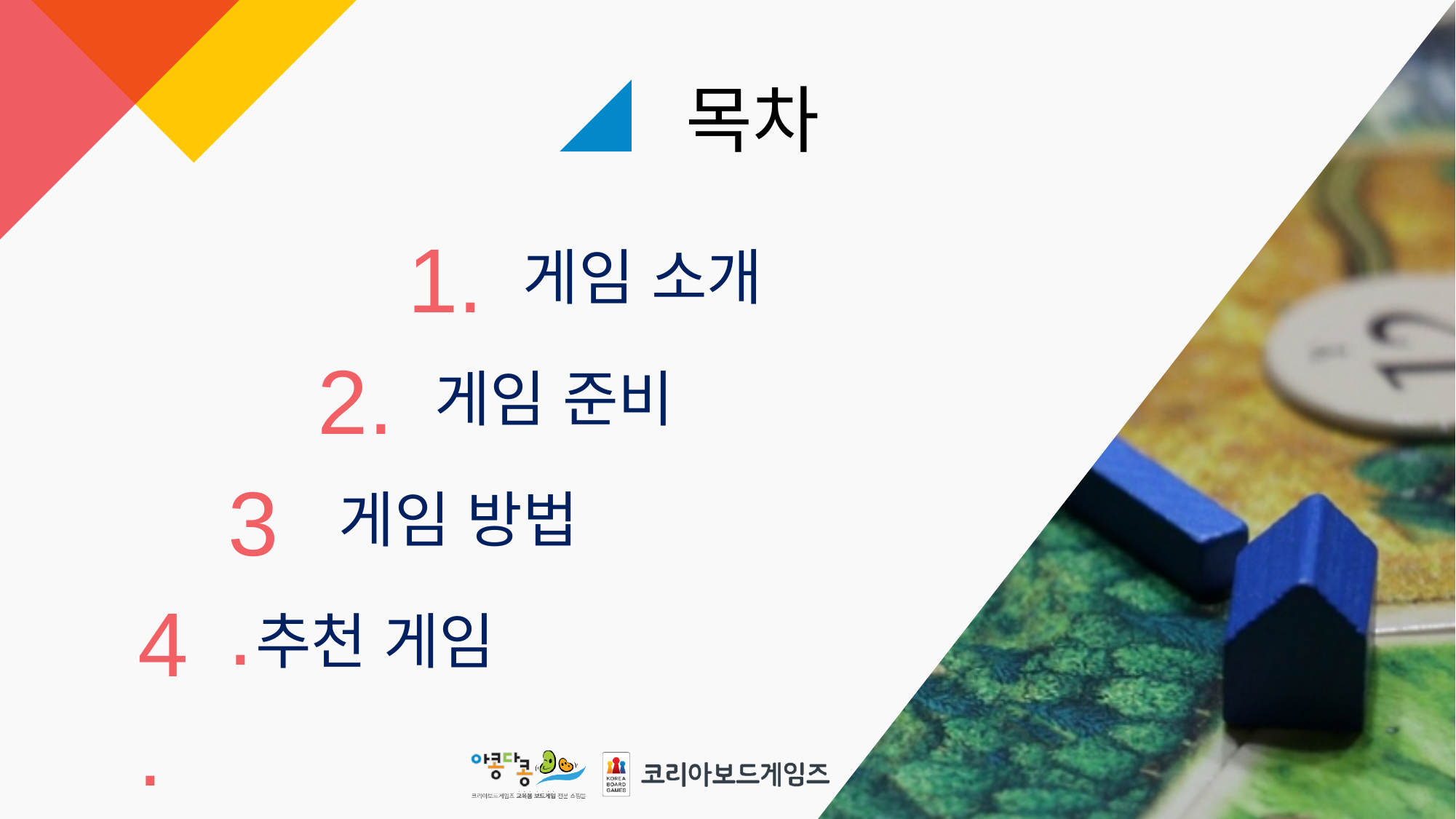

게임 소개
게임 준비
게임 방법
추천 게임